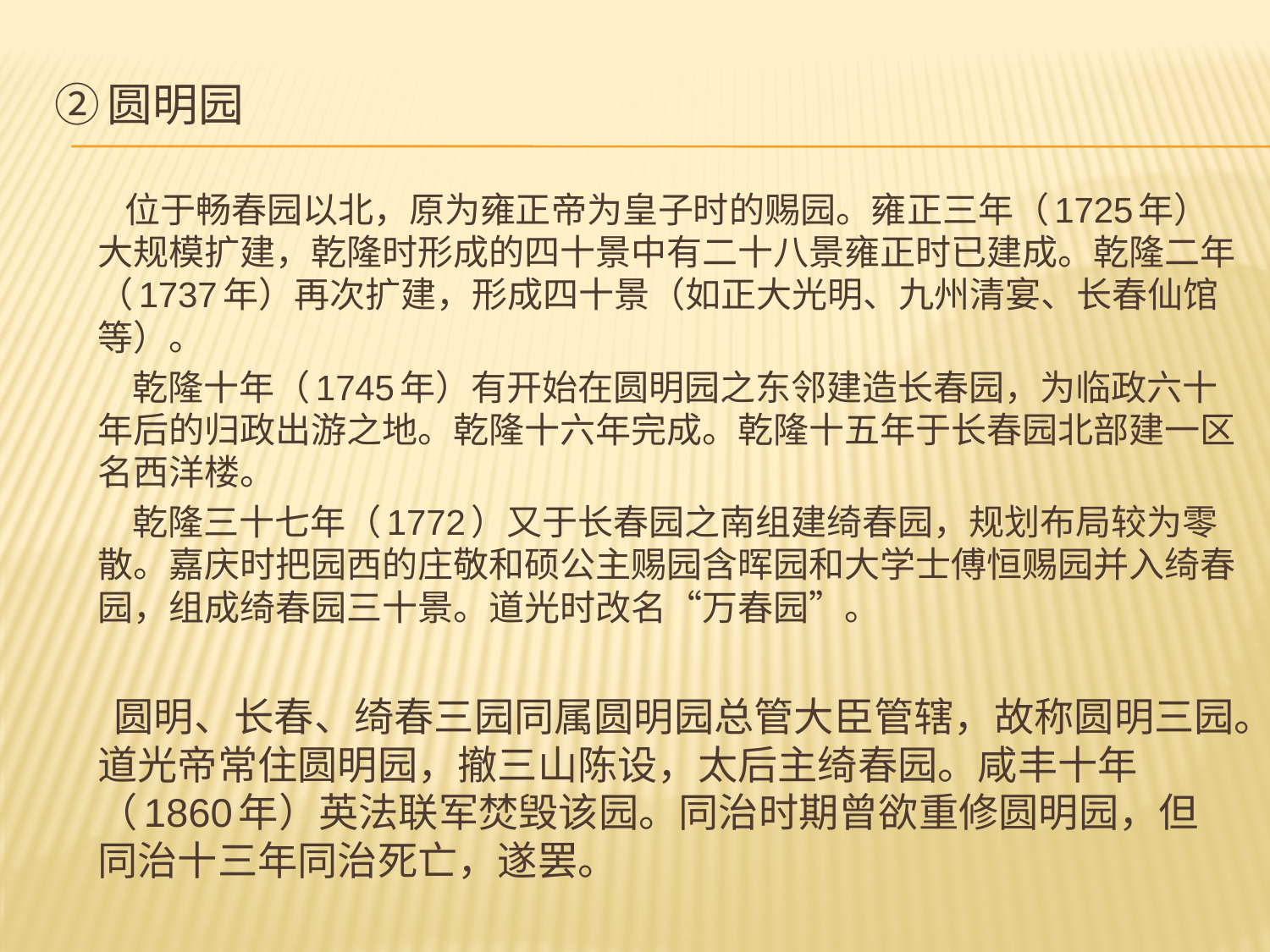

②圆明园

        位于畅春园以北，原为雍正帝为皇子时的赐园。雍正三年（1725年）大规模扩建，乾隆时形成的四十景中有二十八景雍正时已建成。乾隆二年（1737年）再次扩建，形成四十景（如正大光明、九州清宴、长春仙馆等）。
         乾隆十年（1745年）有开始在圆明园之东邻建造长春园，为临政六十年后的归政出游之地。乾隆十六年完成。乾隆十五年于长春园北部建一区名西洋楼。
         乾隆三十七年（1772）又于长春园之南组建绮春园，规划布局较为零散。嘉庆时把园西的庄敬和硕公主赐园含晖园和大学士傅恒赐园并入绮春园，组成绮春园三十景。道光时改名“万春园”。

      圆明、长春、绮春三园同属圆明园总管大臣管辖，故称圆明三园。道光帝常住圆明园，撤三山陈设，太后主绮春园。咸丰十年（1860年）英法联军焚毁该园。同治时期曾欲重修圆明园，但同治十三年同治死亡，遂罢。